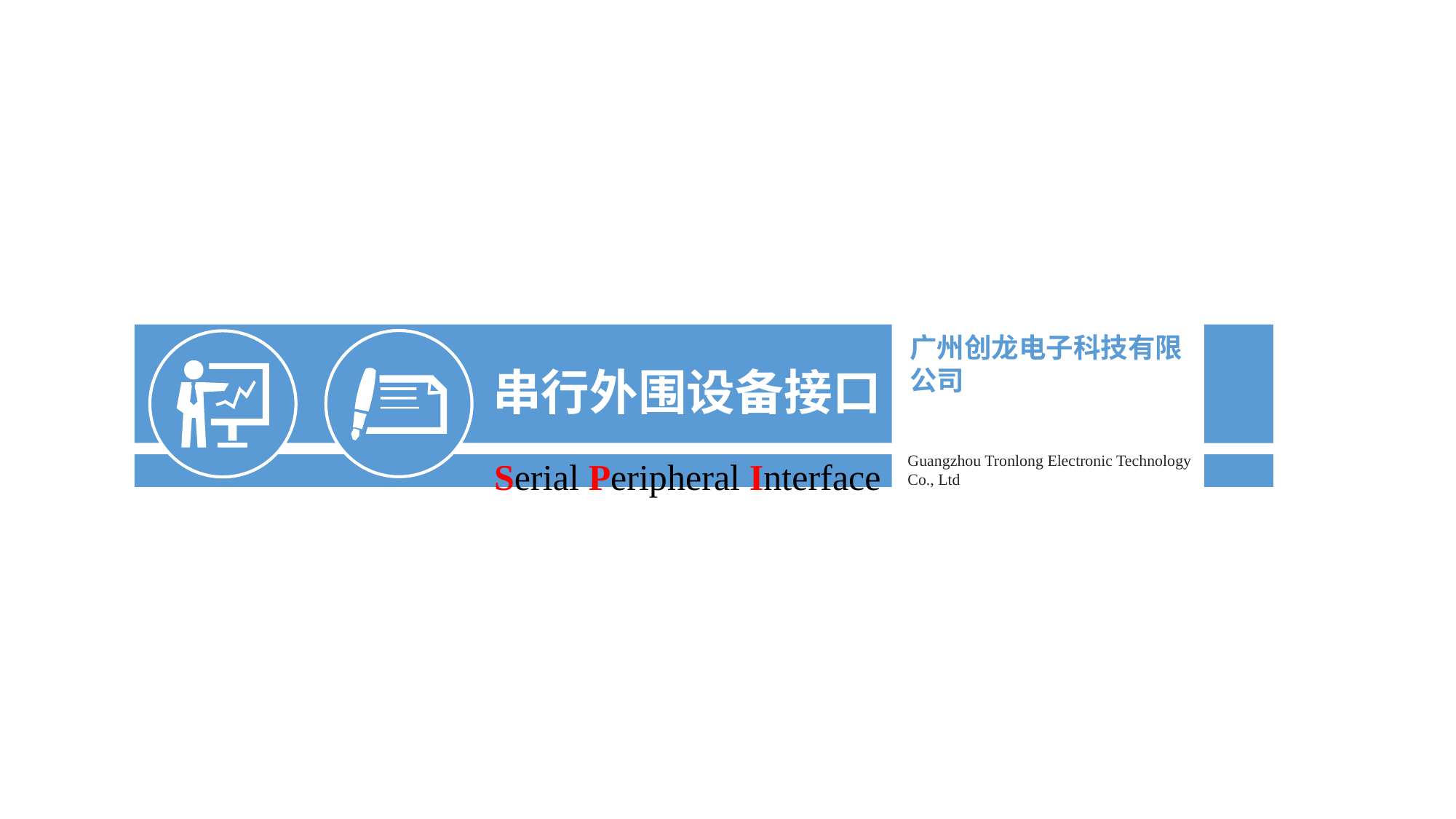

串行外围设备接口
Serial Peripheral Interface

广州创龙电子科技有限公司

Guangzhou Tronlong Electronic Technology Co., Ltd